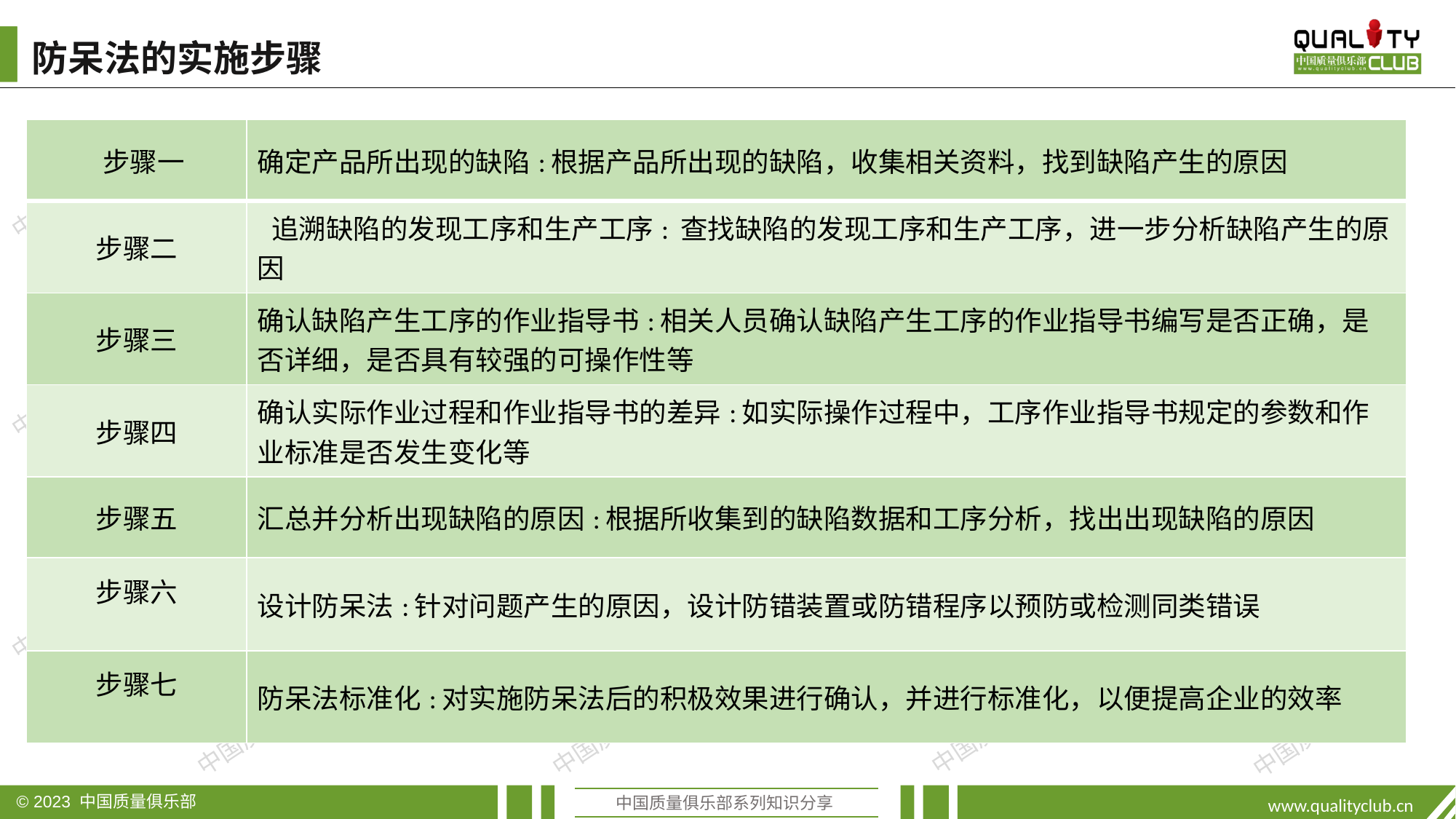

防呆法的实施步骤
| 步骤一 | 确定产品所出现的缺陷:根据产品所出现的缺陷，收集相关资料，找到缺陷产生的原因 |
| --- | --- |
| 步骤二 | 追溯缺陷的发现工序和生产工序: 查找缺陷的发现工序和生产工序，进一步分析缺陷产生的原因 |
| 步骤三 | 确认缺陷产生工序的作业指导书:相关人员确认缺陷产生工序的作业指导书编写是否正确，是否详细，是否具有较强的可操作性等 |
| 步骤四 | 确认实际作业过程和作业指导书的差异:如实际操作过程中，工序作业指导书规定的参数和作业标准是否发生变化等 |
| 步骤五 | 汇总并分析出现缺陷的原因:根据所收集到的缺陷数据和工序分析，找出出现缺陷的原因 |
| 步骤六 | 设计防呆法:针对问题产生的原因，设计防错装置或防错程序以预防或检测同类错误 |
| 步骤七 | 防呆法标准化:对实施防呆法后的积极效果进行确认，并进行标准化，以便提高企业的效率 |